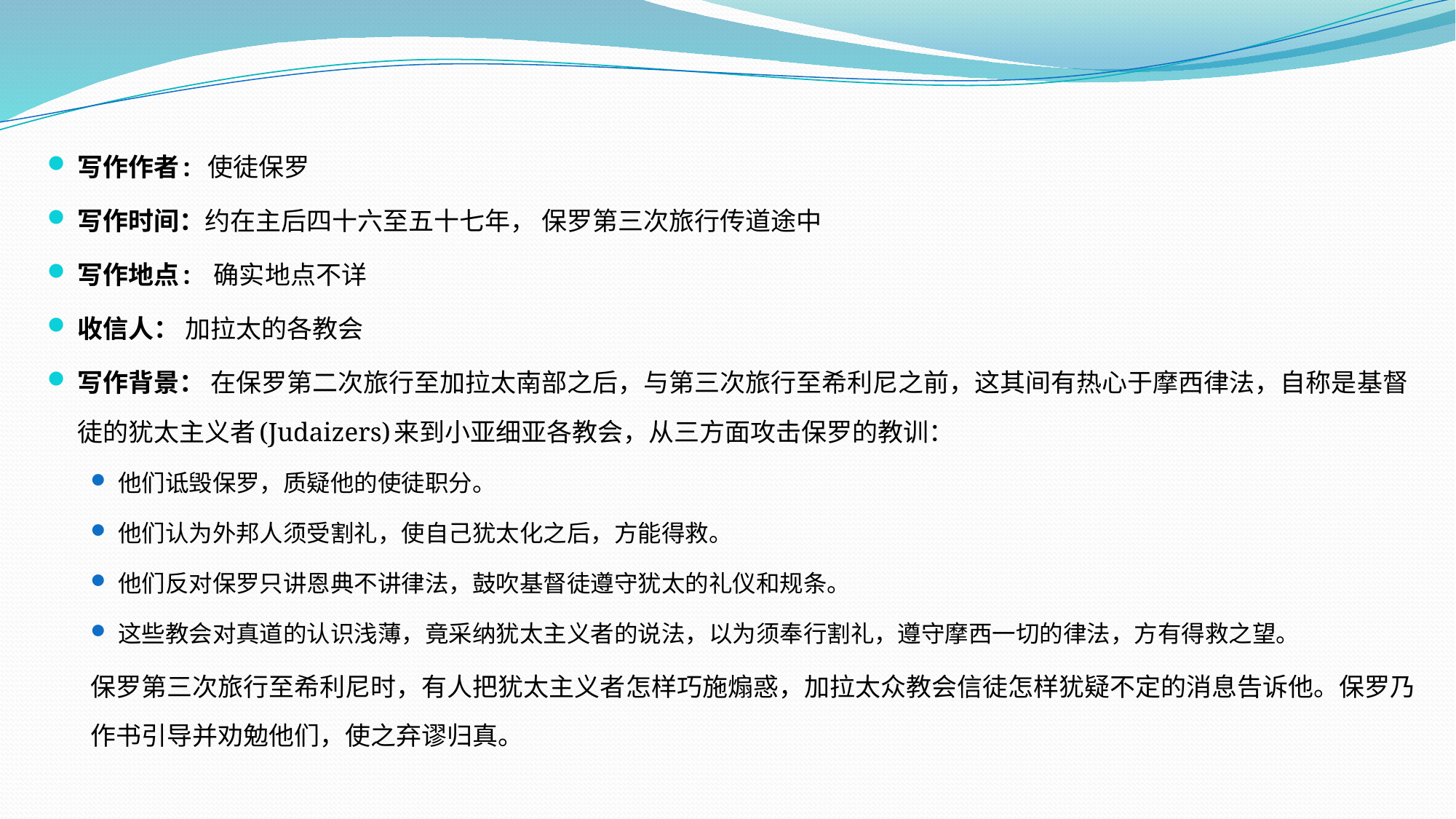

写作作者:  使徒保罗
写作时间：约在主后四十六至五十七年， 保罗第三次旅行传道途中
写作地点:   确实地点不详
收信人： 加拉太的各教会
写作背景： 在保罗第二次旅行至加拉太南部之后，与第三次旅行至希利尼之前，这其间有热心于摩西律法，自称是基督徒的犹太主义者(Judaizers)来到小亚细亚各教会，从三方面攻击保罗的教训：
他们诋毁保罗，质疑他的使徒职分。
他们认为外邦人须受割礼，使自己犹太化之后，方能得救。
他们反对保罗只讲恩典不讲律法，鼓吹基督徒遵守犹太的礼仪和规条。
这些教会对真道的认识浅薄，竟采纳犹太主义者的说法，以为须奉行割礼，遵守摩西一切的律法，方有得救之望。
保罗第三次旅行至希利尼时，有人把犹太主义者怎样巧施煽惑，加拉太众教会信徒怎样犹疑不定的消息告诉他。保罗乃作书引导并劝勉他们，使之弃谬归真。